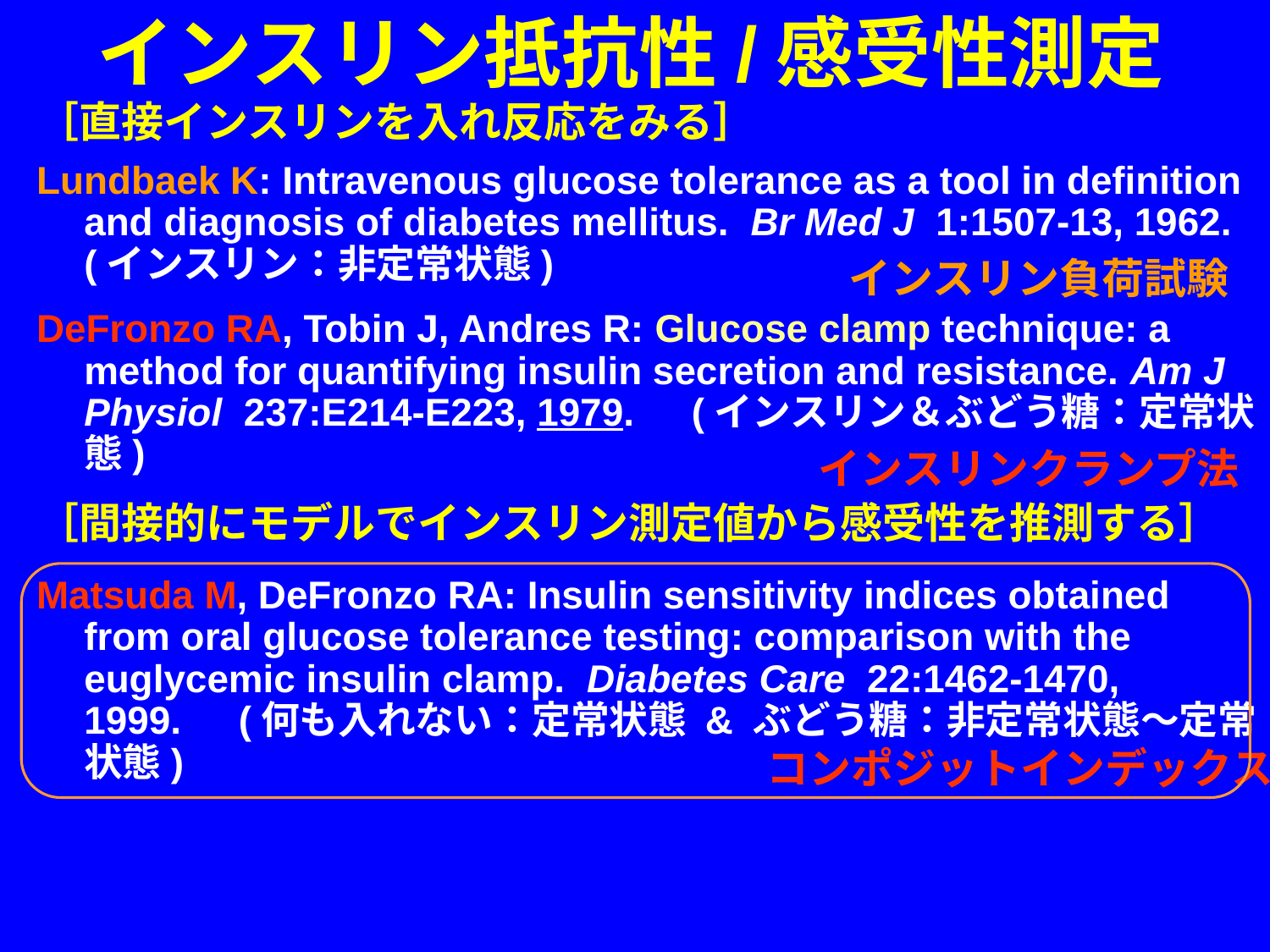

# インスリン抵抗性/感受性測定
［直接インスリンを入れ反応をみる］
［間接的にモデルでインスリン測定値から感受性を推測する］
Lundbaek K: Intravenous glucose tolerance as a tool in definition and diagnosis of diabetes mellitus.  Br Med J  1:1507-13, 1962. (インスリン：非定常状態)
インスリン負荷試験
DeFronzo RA, Tobin J, Andres R: Glucose clamp technique: a method for quantifying insulin secretion and resistance. Am J Physiol  237:E214-E223, 1979.　(インスリン＆ぶどう糖：定常状態)
インスリンクランプ法

Matsuda M, DeFronzo RA: Insulin sensitivity indices obtained from oral glucose tolerance testing: comparison with the euglycemic insulin clamp.  Diabetes Care  22:1462-1470, 1999.　(何も入れない：定常状態 & ぶどう糖：非定常状態～定常状態)
コンポジットインデックス